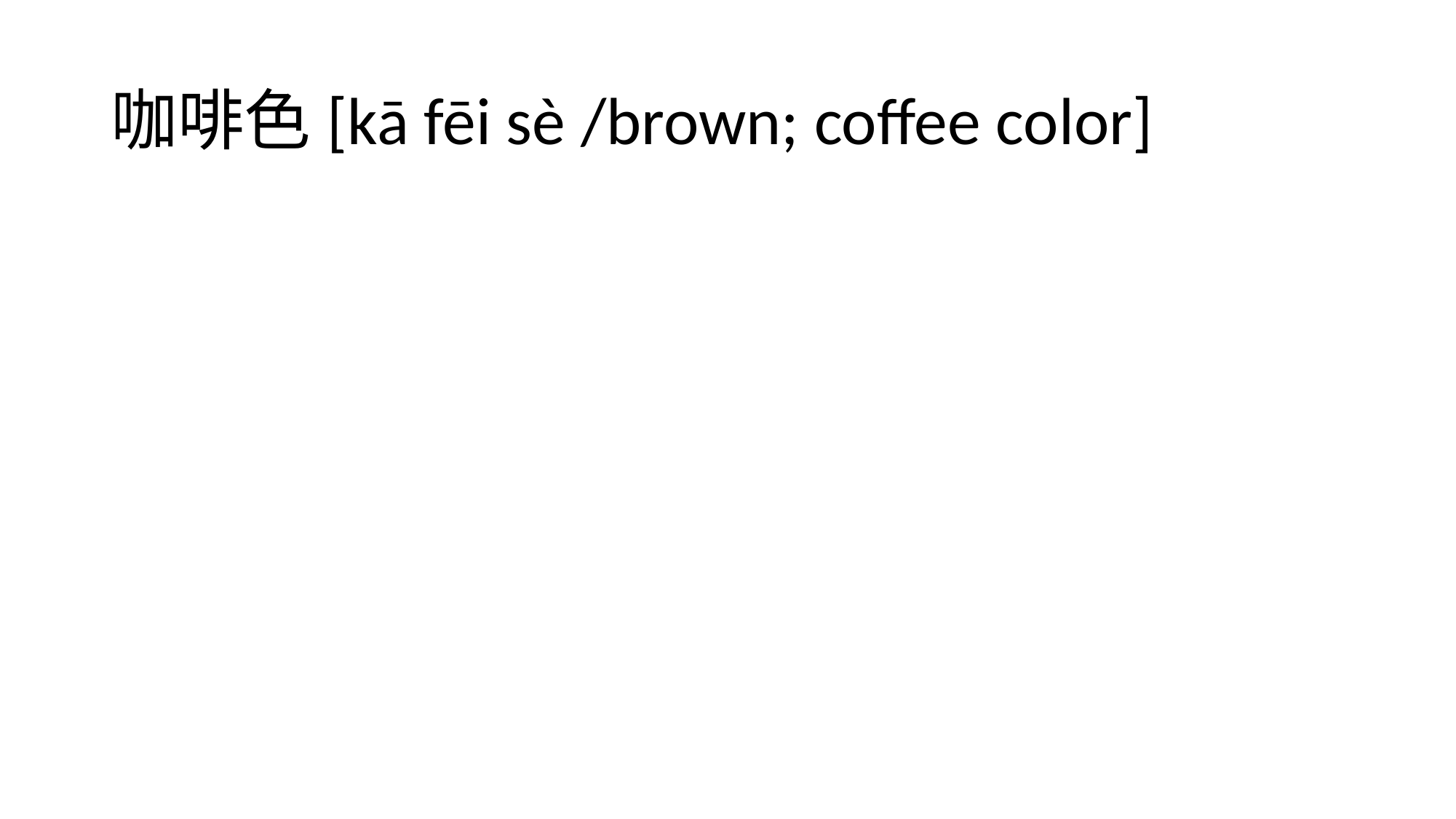

# 咖啡色[kā fēi sè /brown; coffee color]